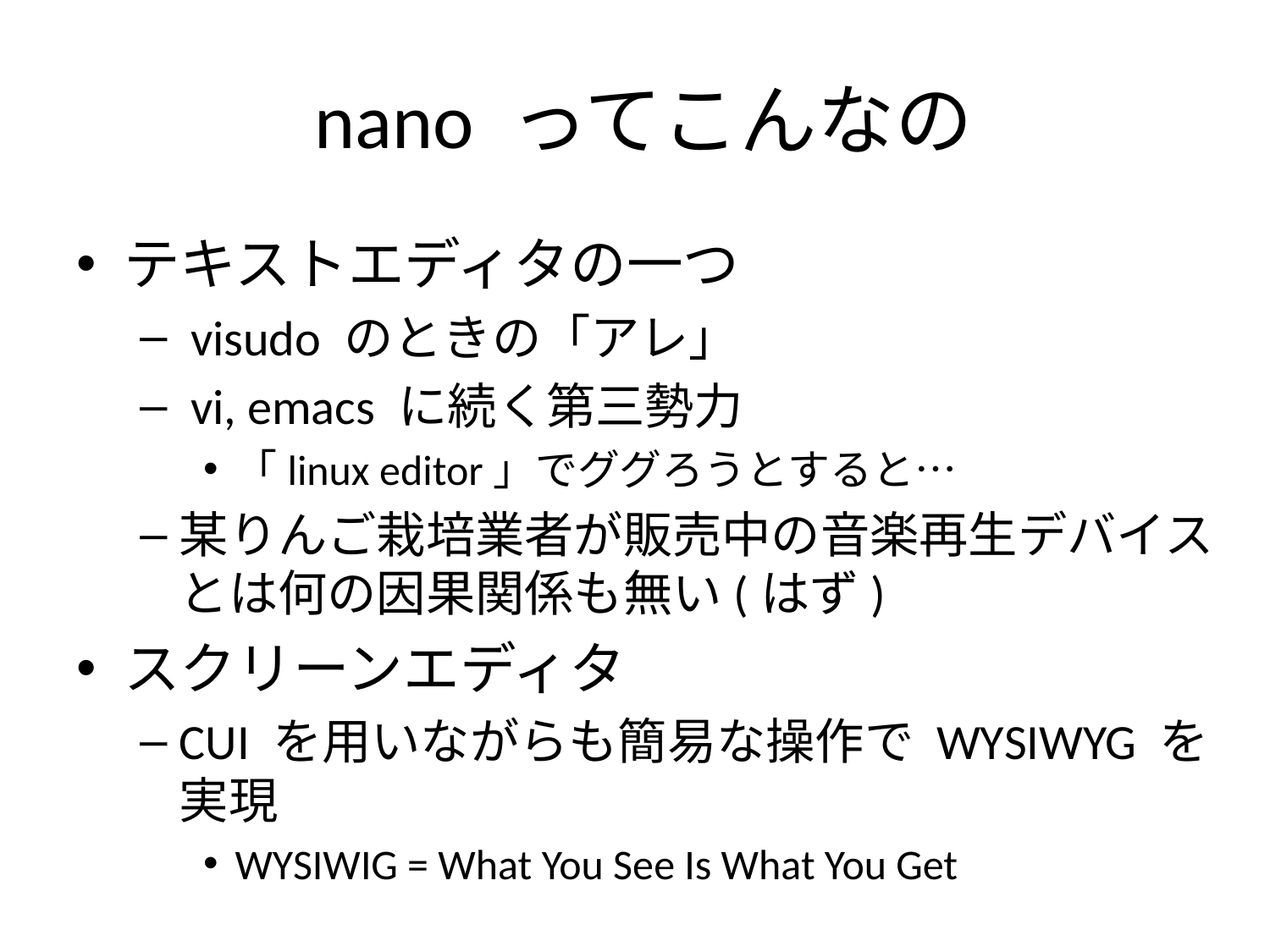

# nano ってこんなの
テキストエディタの一つ
 visudo のときの「アレ」
 vi, emacs に続く第三勢力
「linux editor」でググろうとすると…
某りんご栽培業者が販売中の音楽再生デバイスとは何の因果関係も無い(はず)
スクリーンエディタ
CUI を用いながらも簡易な操作で WYSIWYG を実現
WYSIWIG = What You See Is What You Get